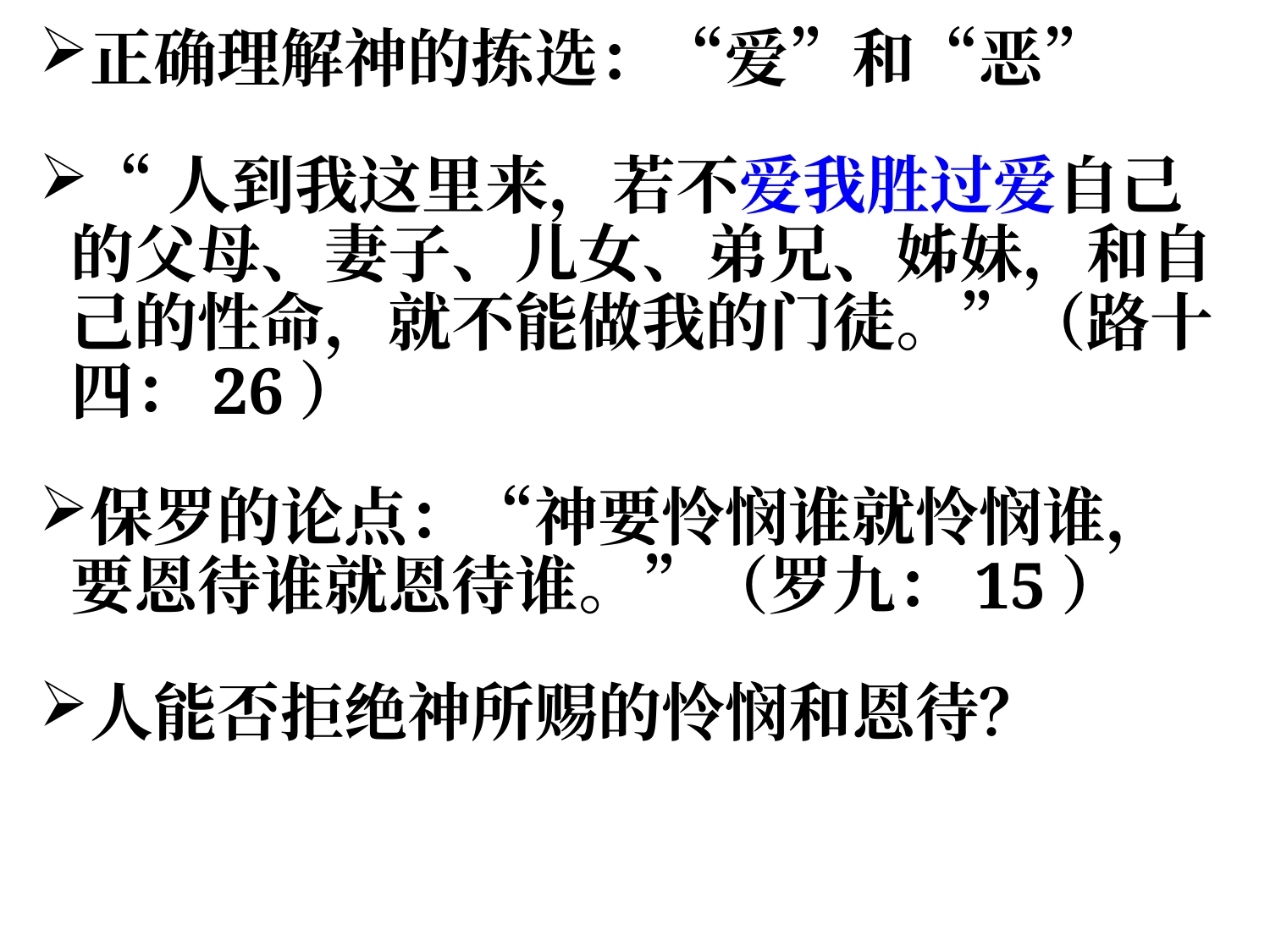

正确理解神的拣选：“爱”和“恶”

“人到我这里来，若不爱我胜过爱自己的父母、妻子、儿女、弟兄、姊妹，和自己的性命，就不能做我的门徒。”（路十四：26）

保罗的论点：“神要怜悯谁就怜悯谁，要恩待谁就恩待谁。”（罗九：15）

人能否拒绝神所赐的怜悯和恩待？